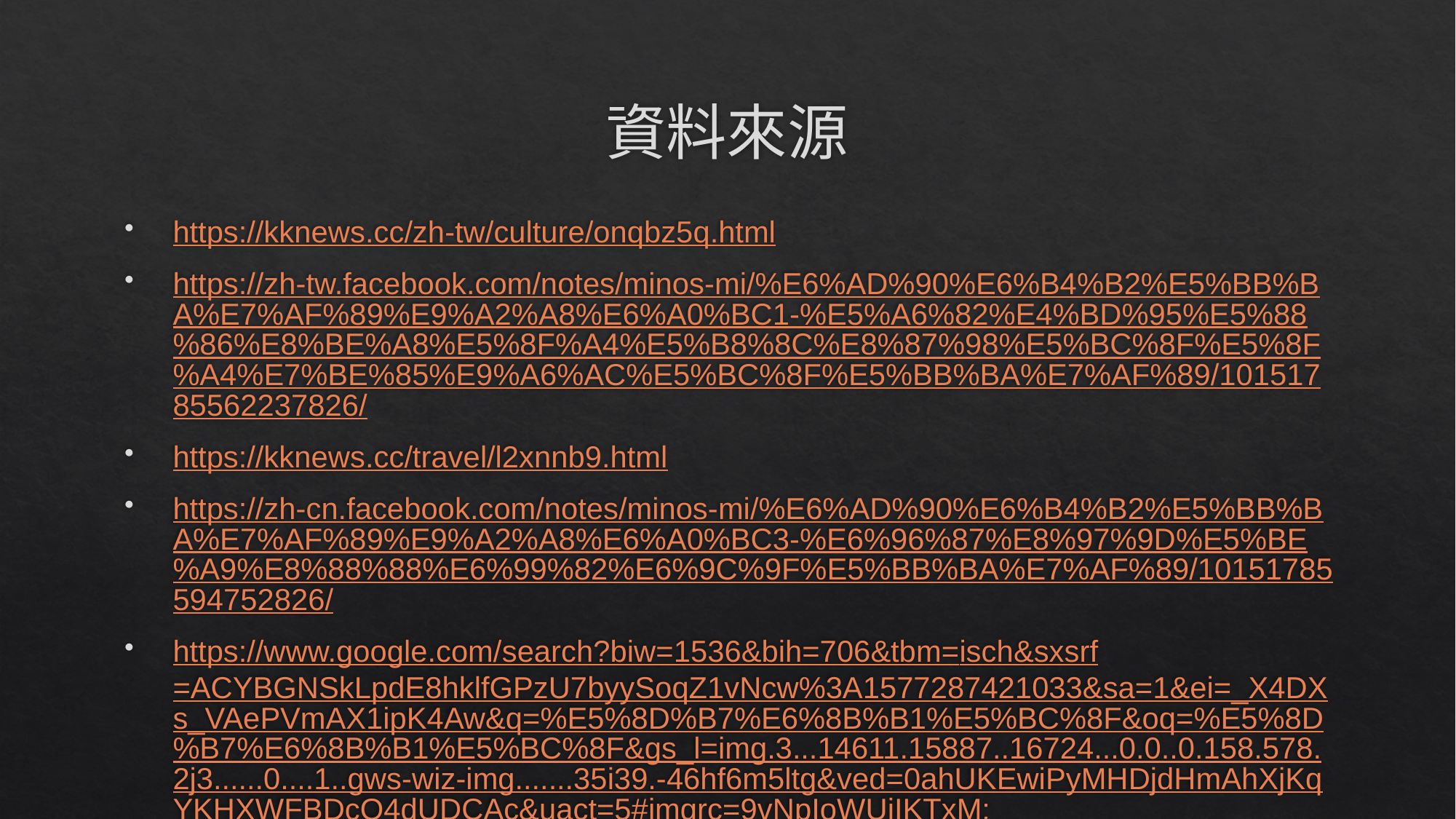

# 資料來源
https://kknews.cc/zh-tw/culture/onqbz5q.html
https://zh-tw.facebook.com/notes/minos-mi/%E6%AD%90%E6%B4%B2%E5%BB%BA%E7%AF%89%E9%A2%A8%E6%A0%BC1-%E5%A6%82%E4%BD%95%E5%88%86%E8%BE%A8%E5%8F%A4%E5%B8%8C%E8%87%98%E5%BC%8F%E5%8F%A4%E7%BE%85%E9%A6%AC%E5%BC%8F%E5%BB%BA%E7%AF%89/10151785562237826/
https://kknews.cc/travel/l2xnnb9.html
https://zh-cn.facebook.com/notes/minos-mi/%E6%AD%90%E6%B4%B2%E5%BB%BA%E7%AF%89%E9%A2%A8%E6%A0%BC3-%E6%96%87%E8%97%9D%E5%BE%A9%E8%88%88%E6%99%82%E6%9C%9F%E5%BB%BA%E7%AF%89/10151785594752826/
https://www.google.com/search?biw=1536&bih=706&tbm=isch&sxsrf=ACYBGNSkLpdE8hklfGPzU7byySoqZ1vNcw%3A1577287421033&sa=1&ei=_X4DXs_VAePVmAX1ipK4Aw&q=%E5%8D%B7%E6%8B%B1%E5%BC%8F&oq=%E5%8D%B7%E6%8B%B1%E5%BC%8F&gs_l=img.3...14611.15887..16724...0.0..0.158.578.2j3......0....1..gws-wiz-img.......35i39.-46hf6m5ltg&ved=0ahUKEwiPyMHDjdHmAhXjKqYKHXWFBDcQ4dUDCAc&uact=5#imgrc=9vNpIoWUiIKTxM: